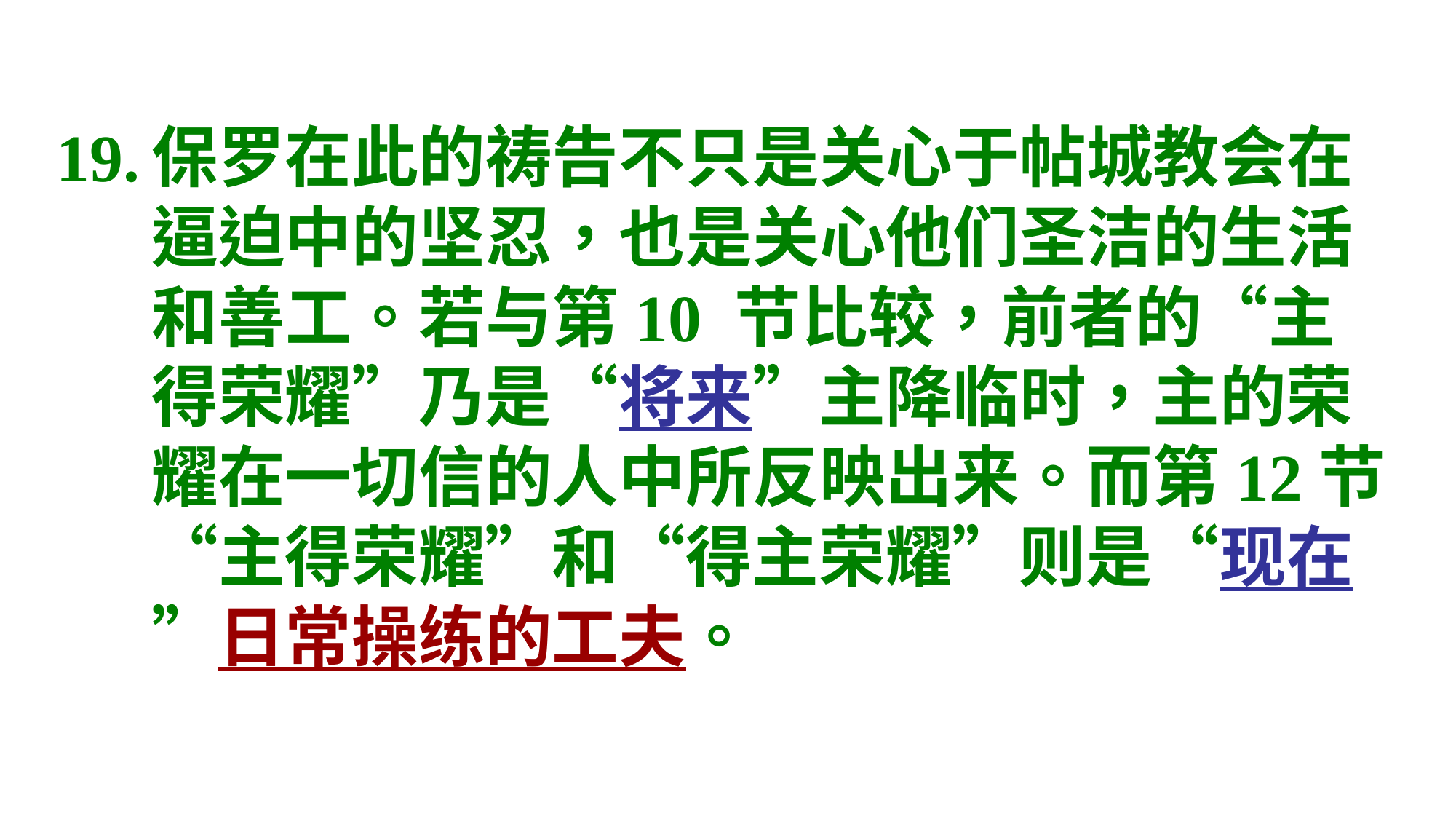

19.	保罗在此的祷告不只是关心于帖城教会在逼迫中的坚忍，也是关心他们圣洁的生活和善工。若与第10 节比较，前者的“主得荣耀”乃是“将来”主降临时，主的荣耀在一切信的人中所反映出来。而第12节“主得荣耀”和“得主荣耀”则是“现在”日常操练的工夫。